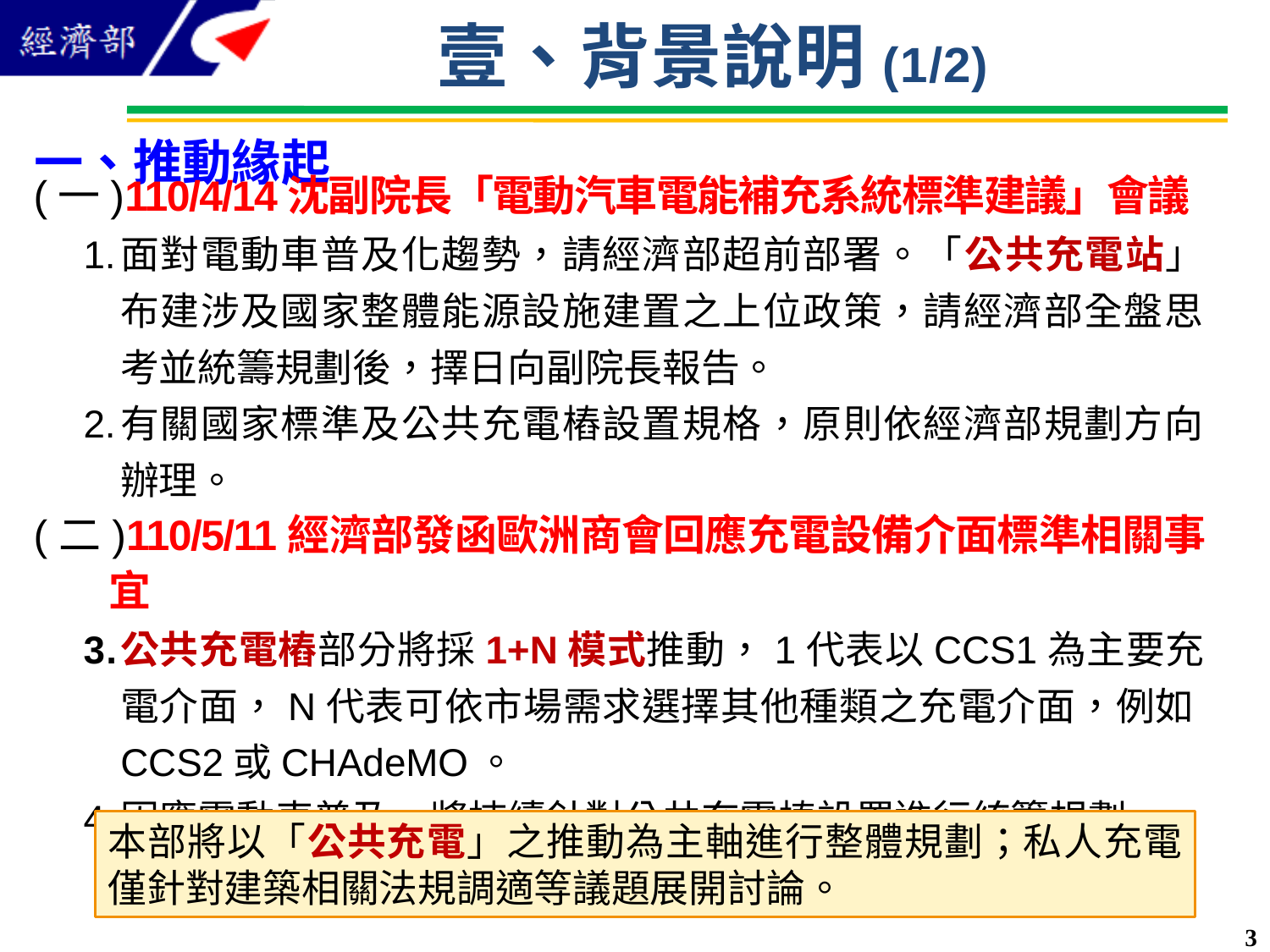

壹、背景說明(1/2)
一、推動緣起

(一)110/4/14沈副院長「電動汽車電能補充系統標準建議」會議
面對電動車普及化趨勢，請經濟部超前部署。「公共充電站」布建涉及國家整體能源設施建置之上位政策，請經濟部全盤思考並統籌規劃後，擇日向副院長報告。
有關國家標準及公共充電樁設置規格，原則依經濟部規劃方向辦理。
(二)110/5/11經濟部發函歐洲商會回應充電設備介面標準相關事宜
公共充電樁部分將採1+N模式推動，1代表以CCS1為主要充電介面，N代表可依市場需求選擇其他種類之充電介面，例如CCS2或CHAdeMO。
因應電動車普及，將持續針對公共充電樁設置進行統籌規劃。
本部將以「公共充電」之推動為主軸進行整體規劃；私人充電僅針對建築相關法規調適等議題展開討論。
3